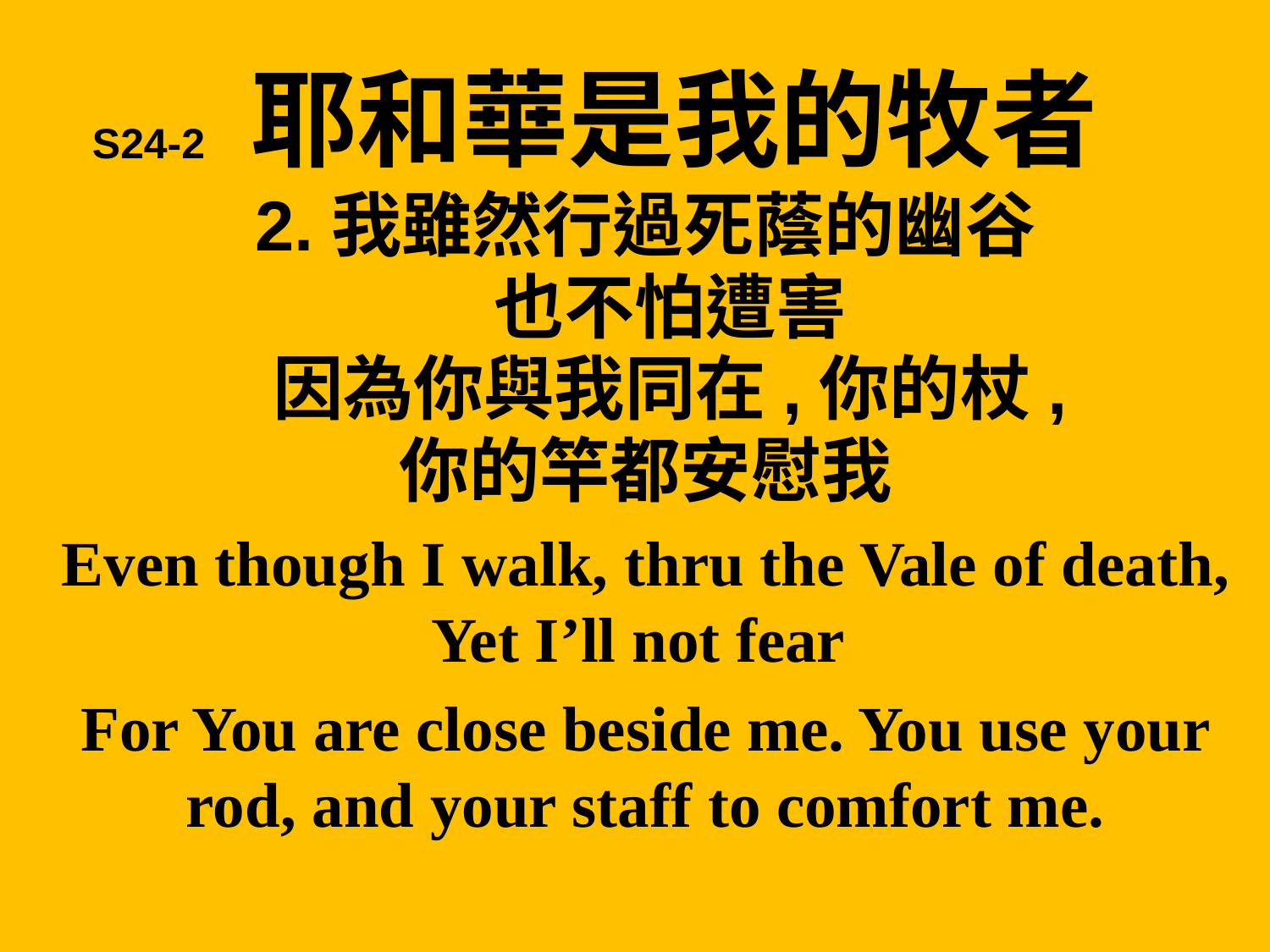

# S24-2   耶和華是我的牧者
2.我雖然行過死蔭的幽谷
  也不怕遭害
  因為你與我同在,你的杖,
你的竿都安慰我
Even though I walk, thru the Vale of death, Yet I’ll not fear
For You are close beside me. You use your rod, and your staff to comfort me.